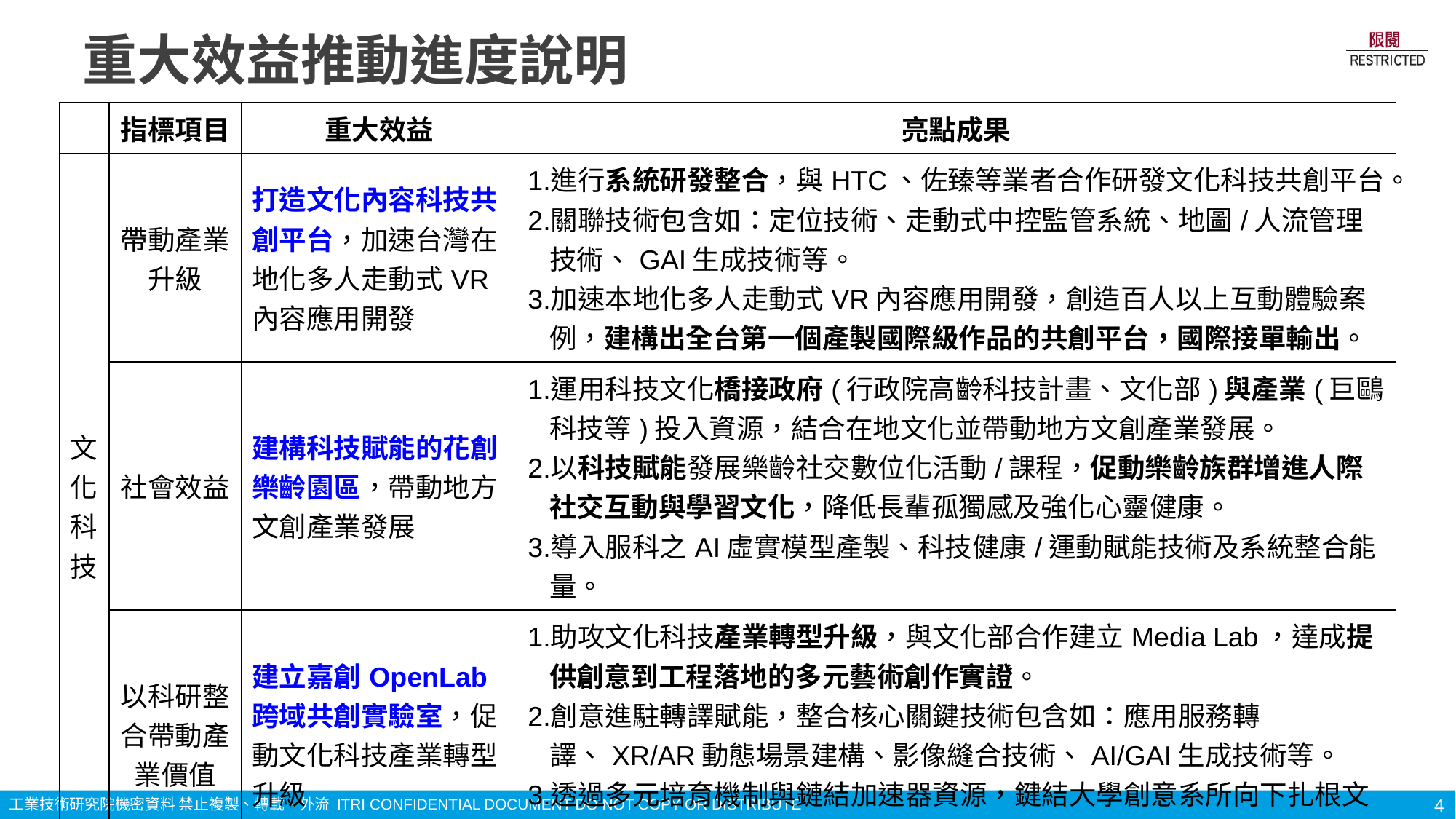

# 重大效益推動進度說明
|  | 指標項目 | 重大效益 | 亮點成果 |
| --- | --- | --- | --- |
| 文化科技 | 帶動產業升級 | 打造文化內容科技共創平台，加速台灣在地化多人走動式VR內容應用開發 | 進行系統研發整合，與HTC、佐臻等業者合作研發文化科技共創平台。 關聯技術包含如：定位技術、走動式中控監管系統、地圖/人流管理技術、GAI生成技術等。 加速本地化多人走動式VR內容應用開發，創造百人以上互動體驗案例，建構出全台第一個產製國際級作品的共創平台，國際接單輸出。 |
|  | 社會效益 | 建構科技賦能的花創樂齡園區，帶動地方文創產業發展 | 運用科技文化橋接政府(行政院高齡科技計畫、文化部)與產業(巨鷗科技等)投入資源，結合在地文化並帶動地方文創產業發展。 以科技賦能發展樂齡社交數位化活動/課程，促動樂齡族群增進人際社交互動與學習文化，降低長輩孤獨感及強化心靈健康。 導入服科之AI虛實模型產製、科技健康/運動賦能技術及系統整合能量。 |
|  | 以科研整合帶動產業價值 | 建立嘉創OpenLab跨域共創實驗室，促動文化科技產業轉型升級 | 助攻文化科技產業轉型升級，與文化部合作建立Media Lab，達成提供創意到工程落地的多元藝術創作實證。 創意進駐轉譯賦能，整合核心關鍵技術包含如：應用服務轉譯、XR/AR動態場景建構、影像縫合技術、AI/GAI生成技術等。 透過多元培育機制與鏈結加速器資源，鍵結大學創意系所向下扎根文化科技跨域人才養成，與創新加速器形成文化科技產業化、規模化。 |

4